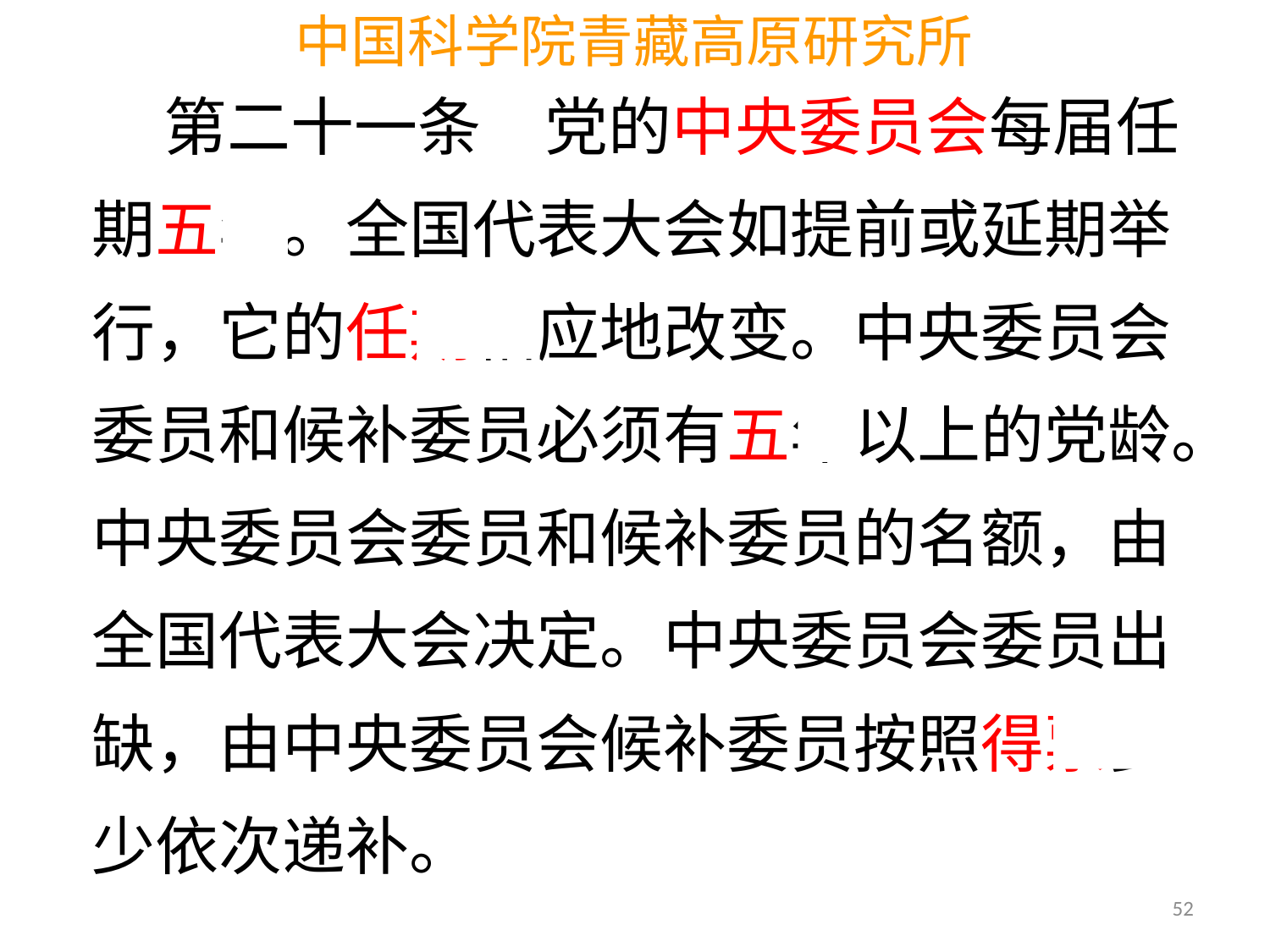

# 第二十一条　党的中央委员会每届任期五年。全国代表大会如提前或延期举行，它的任期相应地改变。中央委员会委员和候补委员必须有五年以上的党龄。中央委员会委员和候补委员的名额，由全国代表大会决定。中央委员会委员出缺，由中央委员会候补委员按照得票多少依次递补。

52